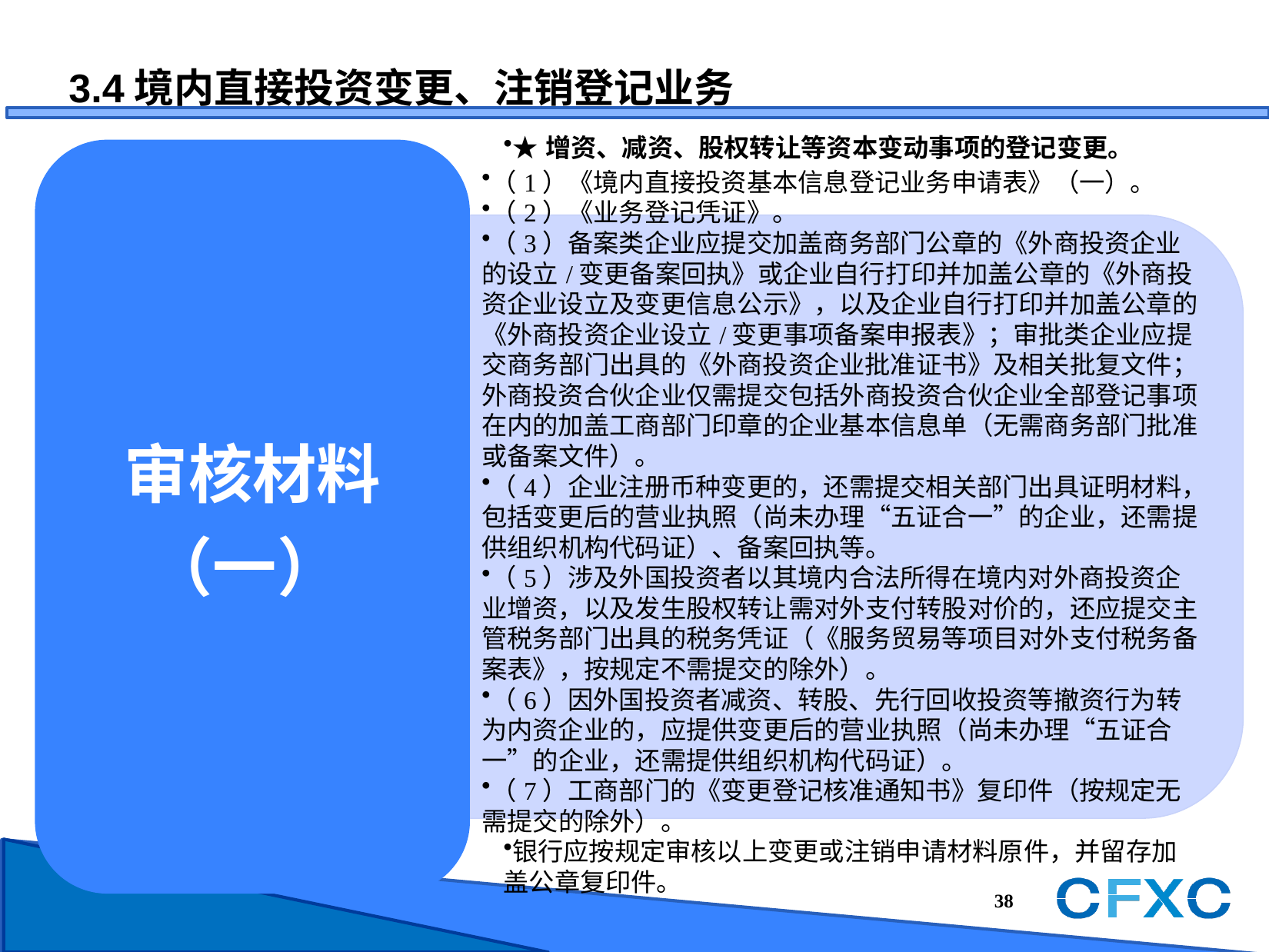

3.4境内直接投资变更、注销登记业务
审核材料（一）
（1）《境内直接投资基本信息登记业务申请表》（一）。
银行应按规定审核以上变更或注销申请材料原件，并留存加盖公章复印件。
★增资、减资、股权转让等资本变动事项的登记变更。
（2）《业务登记凭证》。
（3）备案类企业应提交加盖商务部门公章的《外商投资企业的设立/变更备案回执》或企业自行打印并加盖公章的《外商投资企业设立及变更信息公示》，以及企业自行打印并加盖公章的《外商投资企业设立/变更事项备案申报表》；审批类企业应提交商务部门出具的《外商投资企业批准证书》及相关批复文件；外商投资合伙企业仅需提交包括外商投资合伙企业全部登记事项在内的加盖工商部门印章的企业基本信息单（无需商务部门批准或备案文件）。
（4）企业注册币种变更的，还需提交相关部门出具证明材料，包括变更后的营业执照（尚未办理“五证合一”的企业，还需提供组织机构代码证）、备案回执等。
（5）涉及外国投资者以其境内合法所得在境内对外商投资企业增资，以及发生股权转让需对外支付转股对价的，还应提交主管税务部门出具的税务凭证（《服务贸易等项目对外支付税务备案表》，按规定不需提交的除外）。
（6）因外国投资者减资、转股、先行回收投资等撤资行为转为内资企业的，应提供变更后的营业执照（尚未办理“五证合一”的企业，还需提供组织机构代码证）。
（7）工商部门的《变更登记核准通知书》复印件（按规定无需提交的除外）。
38